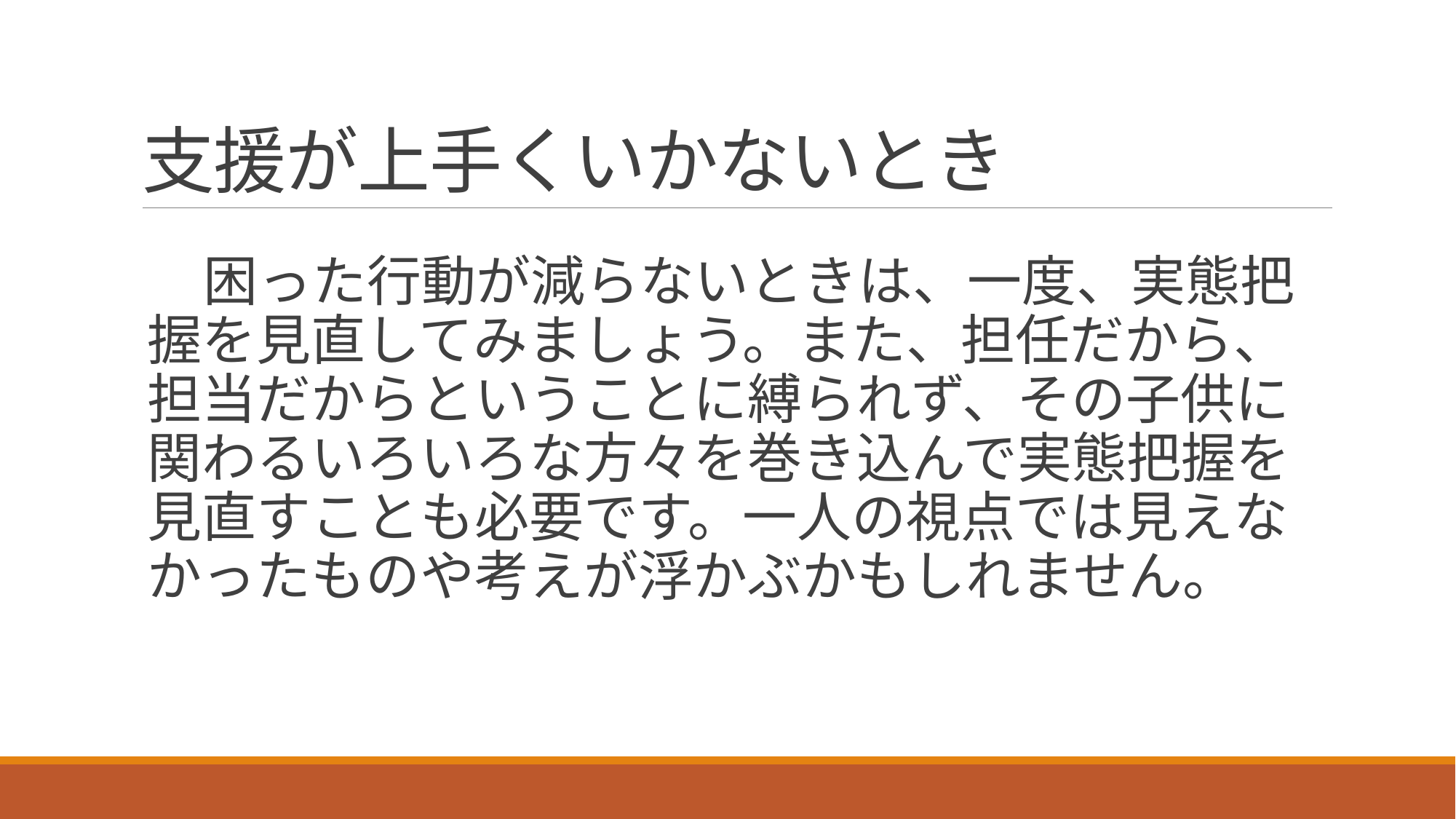

# 支援が上手くいかないとき
　困った行動が減らないときは、一度、実態把握を見直してみましょう。また、担任だから、担当だからということに縛られず、その子供に関わるいろいろな方々を巻き込んで実態把握を見直すことも必要です。一人の視点では見えなかったものや考えが浮かぶかもしれません。